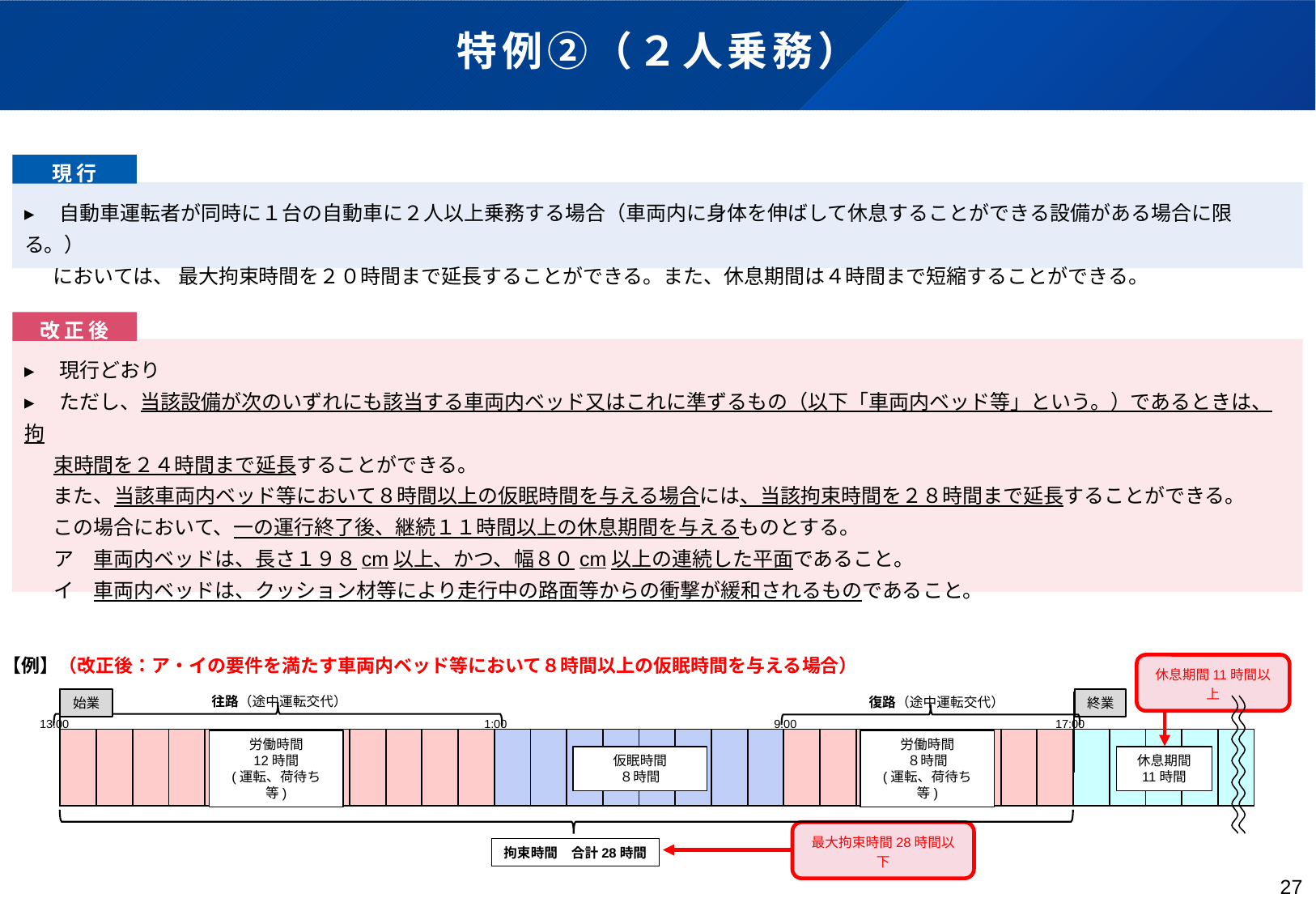

# 特例②（２人乗務）
現行

▸　自動車運転者が同時に１台の自動車に２人以上乗務する場合（車両内に身体を伸ばして休息することができる設備がある場合に限る。）
　  においては、 最大拘束時間を２０時間まで延長することができる。また、休息期間は４時間まで短縮することができる。
改正後

▸　現行どおり
▸　ただし、当該設備が次のいずれにも該当する車両内ベッド又はこれに準ずるもの（以下「車両内ベッド等」という。）であるときは、拘
　  束時間を２４時間まで延長することができる。
　  また、当該車両内ベッド等において８時間以上の仮眠時間を与える場合には、当該拘束時間を２８時間まで延長することができる。
　  この場合において、一の運行終了後、継続１１時間以上の休息期間を与えるものとする。
　  ア　車両内ベッドは、長さ１９８cm以上、かつ、幅８０cm以上の連続した平面であること。
　  イ　車両内ベッドは、クッション材等により走行中の路面等からの衝撃が緩和されるものであること。

【例】（改正後：ア・イの要件を満たす車両内ベッド等において８時間以上の仮眠時間を与える場合）
休息期間11時間以上
往路（途中運転交代）
復路（途中運転交代）
始業
終業
13:00
1:00
9:00
17:00
|  |  |  |  |  |  |  |  |  |  |  |  |  |  |  |  |  |  |  |  |  |  |  |  |  |  |  |  |  |  |  |  |  |
| --- | --- | --- | --- | --- | --- | --- | --- | --- | --- | --- | --- | --- | --- | --- | --- | --- | --- | --- | --- | --- | --- | --- | --- | --- | --- | --- | --- | --- | --- | --- | --- | --- |
労働時間
12時間
(運転、荷待ち等)
労働時間
８時間
(運転、荷待ち等)
仮眠時間
８時間
休息期間
11時間

最大拘束時間28時間以下
拘束時間　合計28時間
27